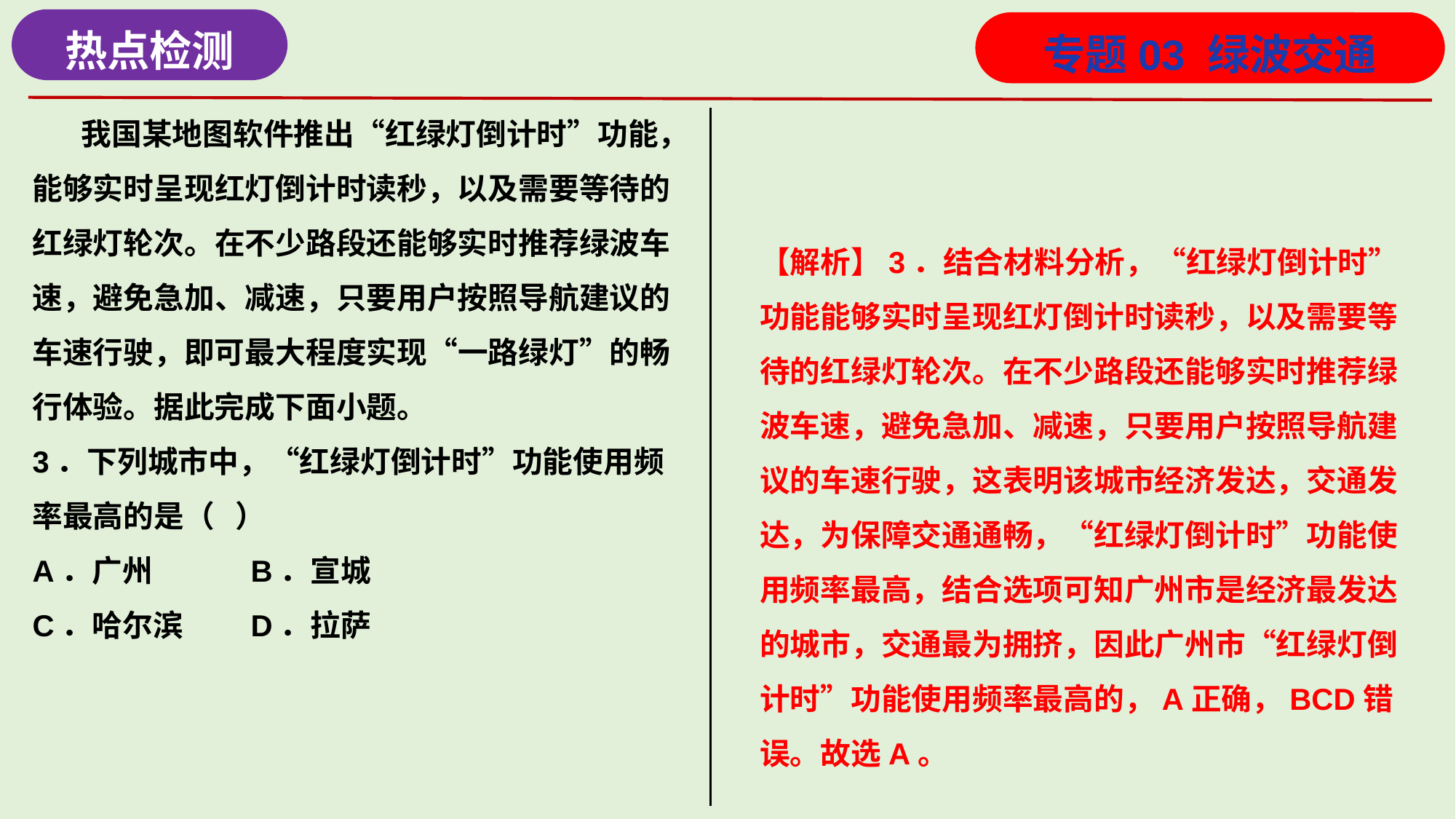

热点检测
专题03 绿波交通
      我国某地图软件推出“红绿灯倒计时”功能，能够实时呈现红灯倒计时读秒，以及需要等待的红绿灯轮次。在不少路段还能够实时推荐绿波车速，避免急加、减速，只要用户按照导航建议的车速行驶，即可最大程度实现“一路绿灯”的畅行体验。据此完成下面小题。
3．下列城市中，“红绿灯倒计时”功能使用频率最高的是（   ）
A．广州	B．宣城
C．哈尔滨	D．拉萨
【解析】3．结合材料分析，“红绿灯倒计时”功能能够实时呈现红灯倒计时读秒，以及需要等待的红绿灯轮次。在不少路段还能够实时推荐绿波车速，避免急加、减速，只要用户按照导航建议的车速行驶，这表明该城市经济发达，交通发达，为保障交通通畅，“红绿灯倒计时”功能使用频率最高，结合选项可知广州市是经济最发达的城市，交通最为拥挤，因此广州市“红绿灯倒计时”功能使用频率最高的，A正确，BCD错误。故选A。